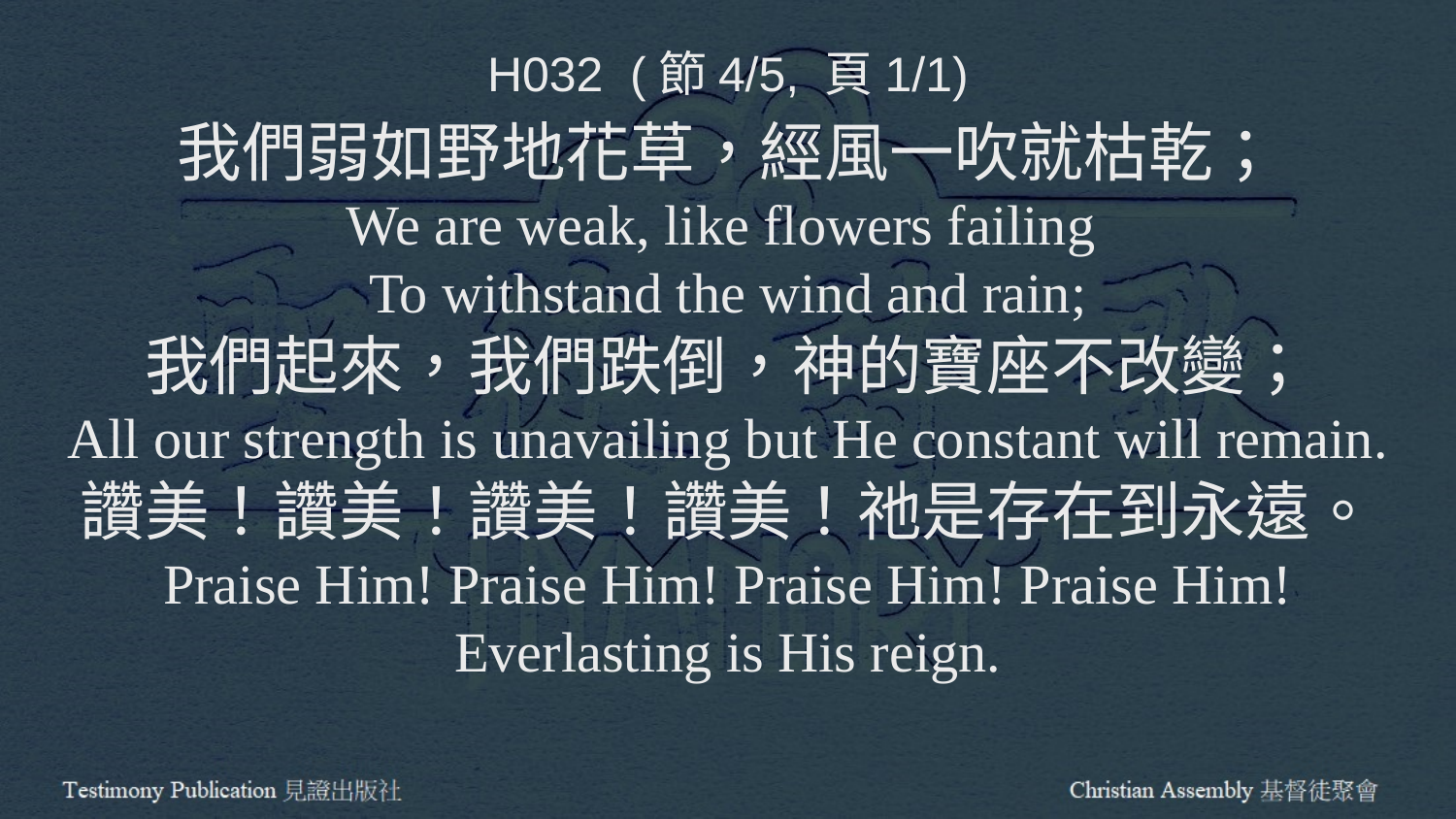

H032  (節4/5, 頁1/1)
我們弱如野地花草，經風一吹就枯乾；
We are weak, like flowers failing
To withstand the wind and rain;
我們起來，我們跌倒，神的寶座不改變；
All our strength is unavailing but He constant will remain.
讚美！讚美！讚美！讚美！祂是存在到永遠。
Praise Him! Praise Him! Praise Him! Praise Him!
Everlasting is His reign.